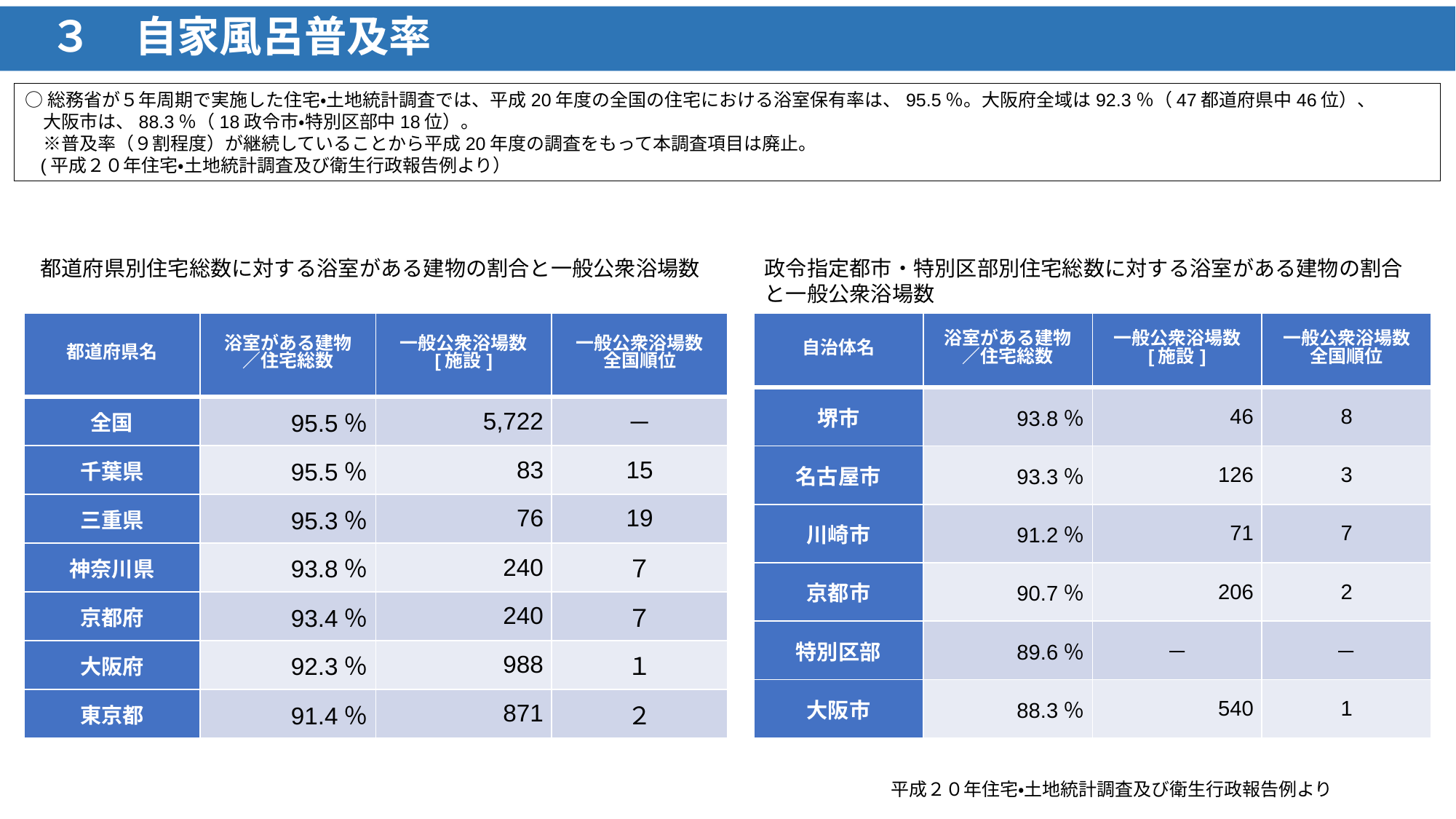

# ３　自家風呂普及率
○総務省が５年周期で実施した住宅・土地統計調査では、平成20年度の全国の住宅における浴室保有率は、95.5％。大阪府全域は92.3％（47都道府県中46位）、
　大阪市は、88.3％（18政令市・特別区部中18位）。
　※普及率（９割程度）が継続していることから平成20年度の調査をもって本調査項目は廃止。
   (平成２０年住宅・土地統計調査及び衛生行政報告例より）
都道府県別住宅総数に対する浴室がある建物の割合と一般公衆浴場数
政令指定都市・特別区部別住宅総数に対する浴室がある建物の割合
と一般公衆浴場数
| 都道府県名 | 浴室がある建物 ／住宅総数 | 一般公衆浴場数 [施設] | 一般公衆浴場数 全国順位 |
| --- | --- | --- | --- |
| 全国 | 95.5％ | 5,722 | － |
| 千葉県 | 95.5％ | 83 | 15 |
| 三重県 | 95.3％ | 76 | 19 |
| 神奈川県 | 93.8％ | 240 | ７ |
| 京都府 | 93.4％ | 240 | ７ |
| 大阪府 | 92.3％ | 988 | １ |
| 東京都 | 91.4％ | 871 | ２ |
| 自治体名 | 浴室がある建物 ／住宅総数 | 一般公衆浴場数 [施設] | 一般公衆浴場数 全国順位 |
| --- | --- | --- | --- |
| 堺市 | 93.8％ | 46 | 8 |
| 名古屋市 | 93.3％ | 126 | 3 |
| 川崎市 | 91.2％ | 71 | 7 |
| 京都市 | 90.7％ | 206 | 2 |
| 特別区部 | 89.6％ | － | － |
| 大阪市 | 88.3％ | 540 | 1 |
平成２０年住宅・土地統計調査及び衛生行政報告例より